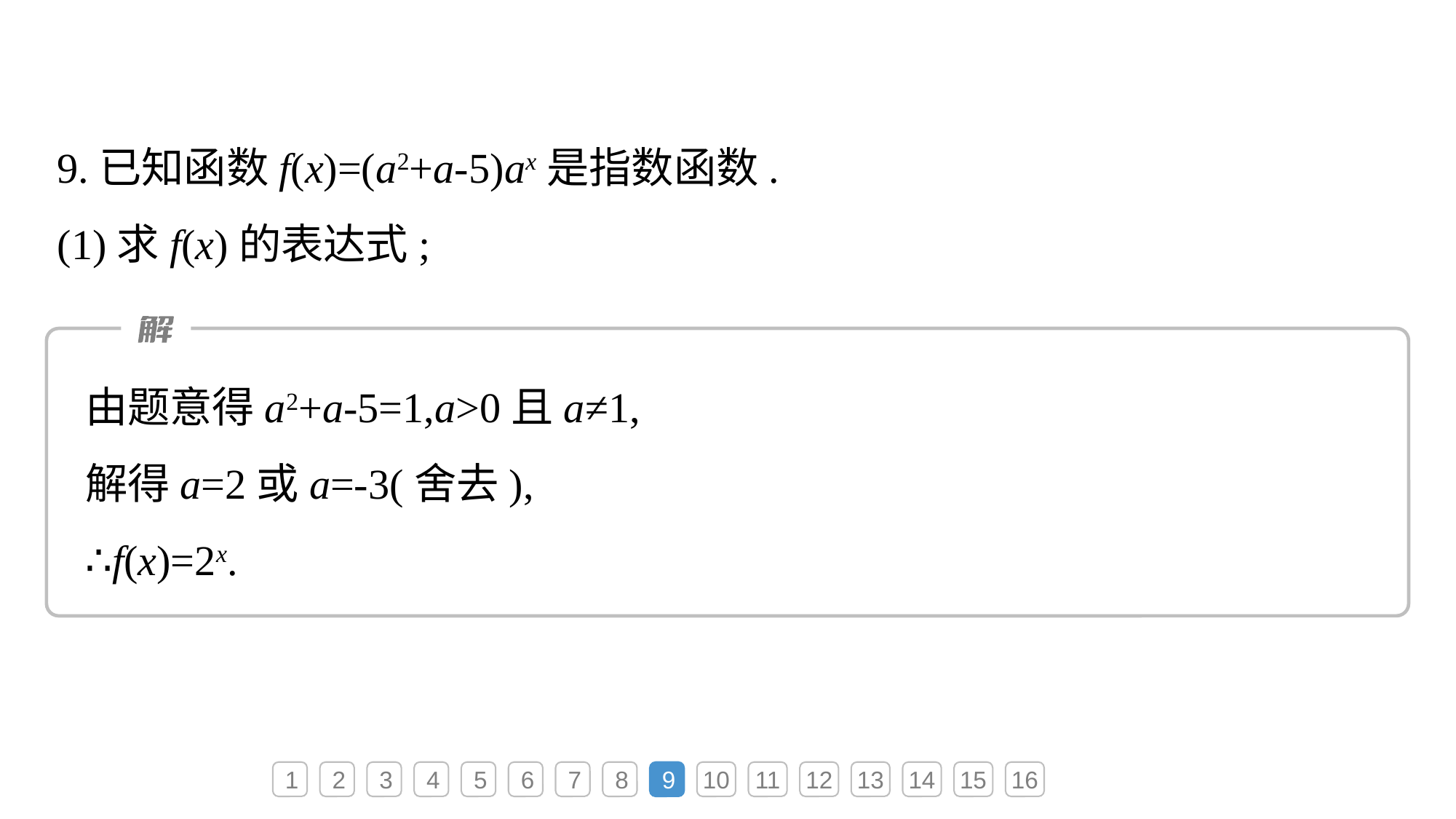

9.已知函数f(x)=(a2+a-5)ax是指数函数.
(1)求f(x)的表达式;

由题意得a2+a-5=1,a>0且a≠1,
解得a=2或a=-3(舍去),
∴f(x)=2x.
1
2
3
4
5
6
7
8
9
10
11
12
13
14
15
16